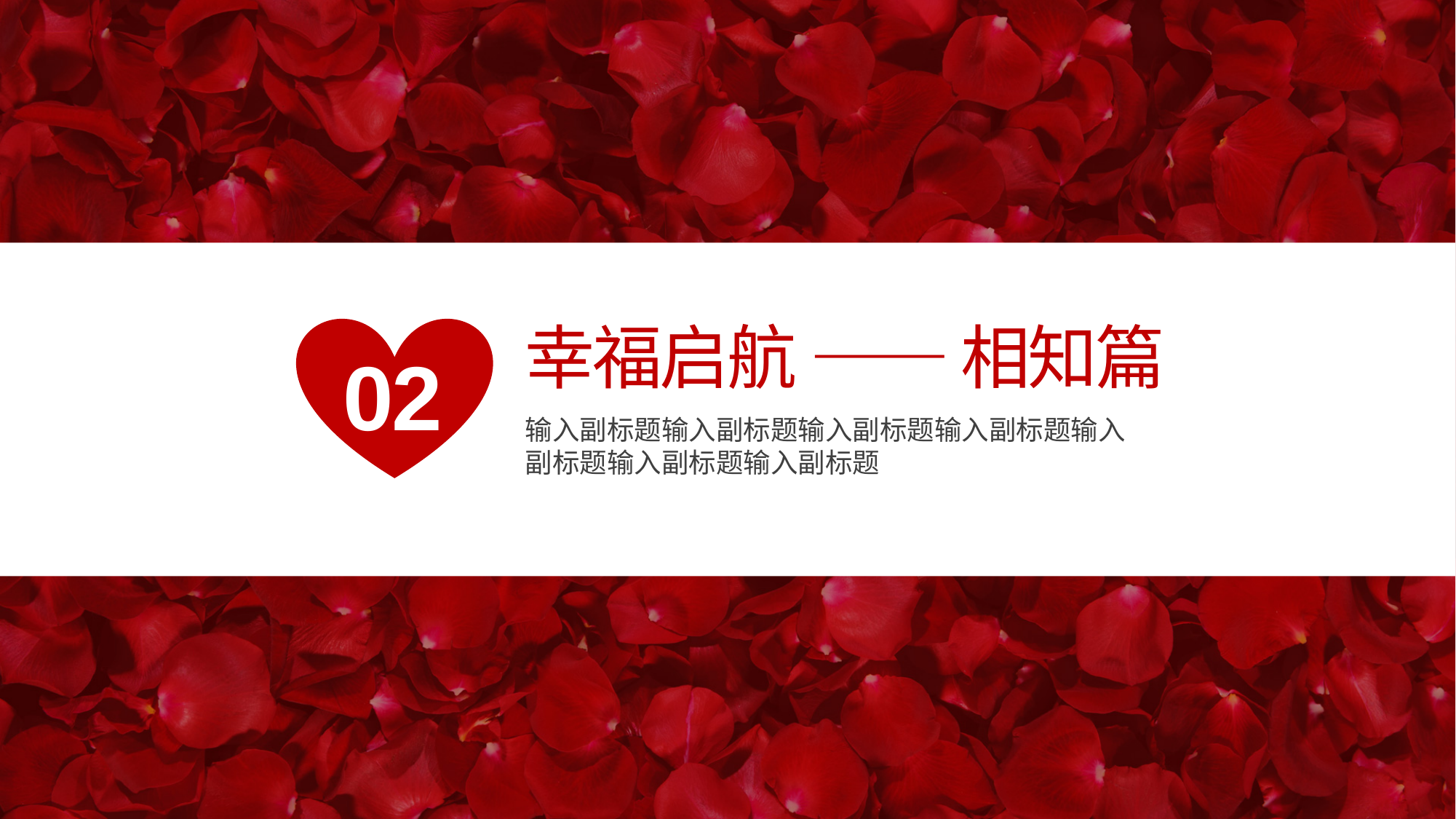

幸福启航 —— 相知篇

02
输入副标题输入副标题输入副标题输入副标题输入副标题输入副标题输入副标题